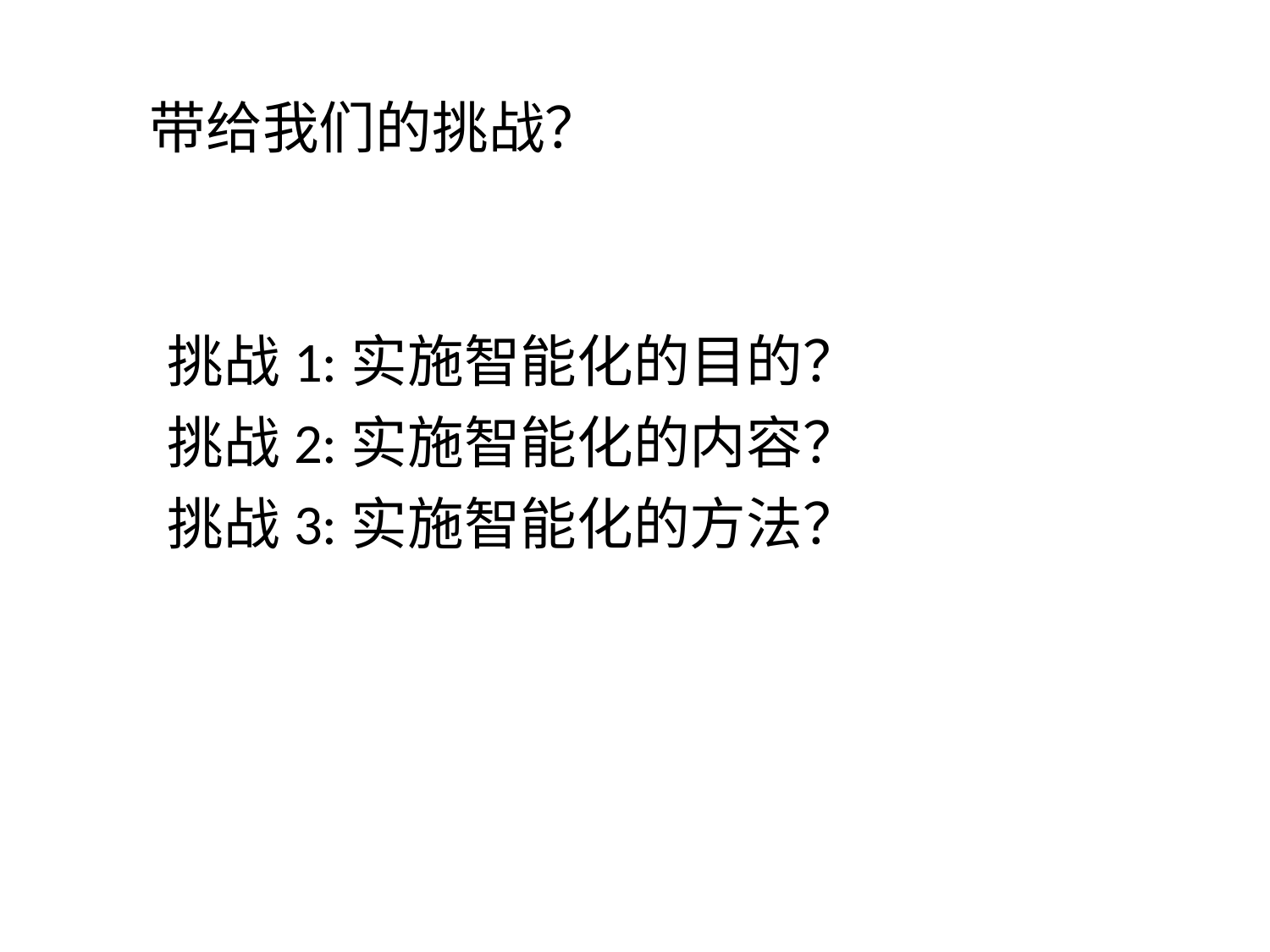

带给我们的挑战？

挑战1:实施智能化的目的？
挑战2:实施智能化的内容？
挑战3:实施智能化的方法？